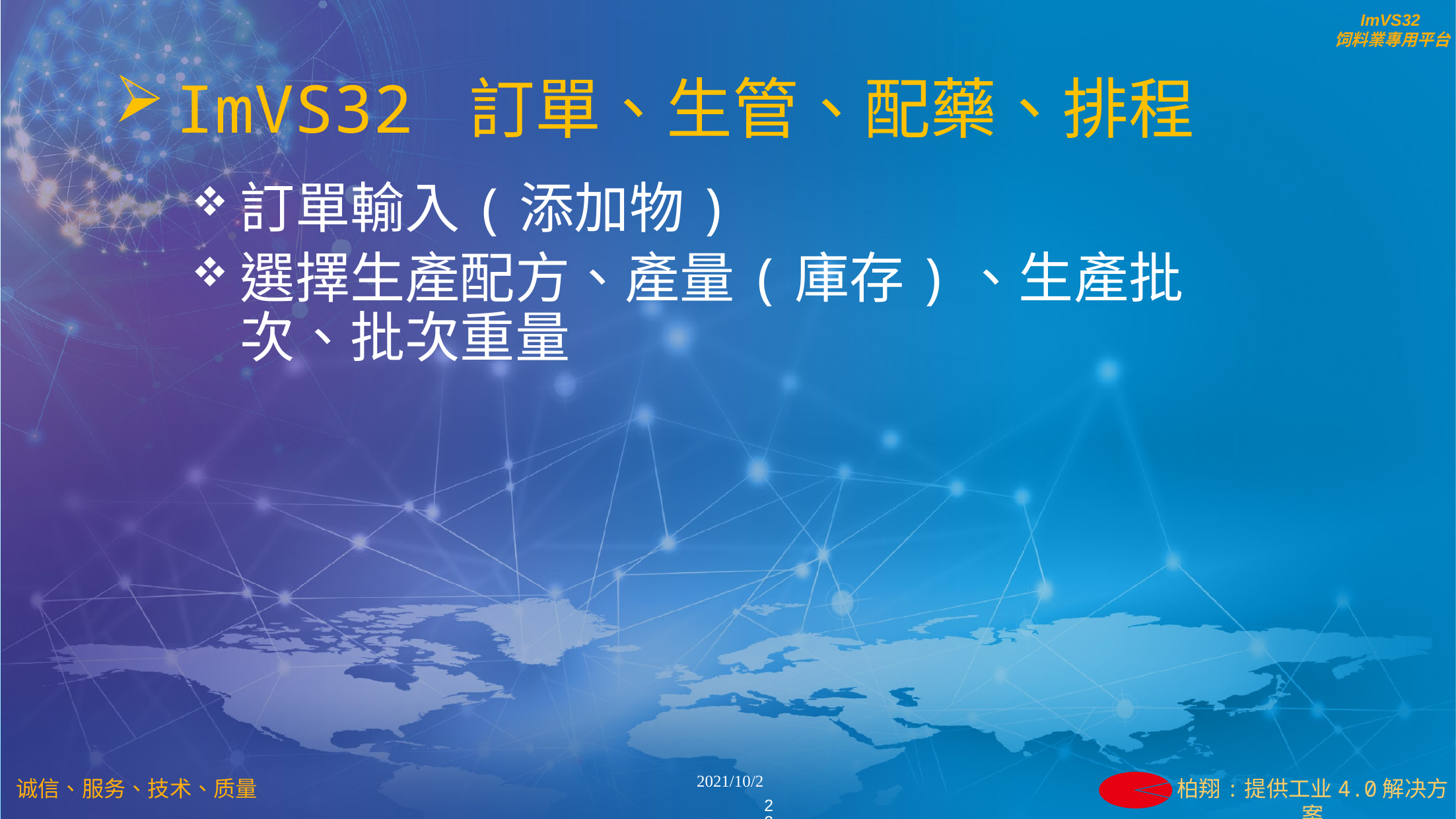

ImVS32 訂單、生管、配藥、排程
訂單輸入(添加物)
選擇生產配方、產量(庫存)、生產批次、批次重量
22